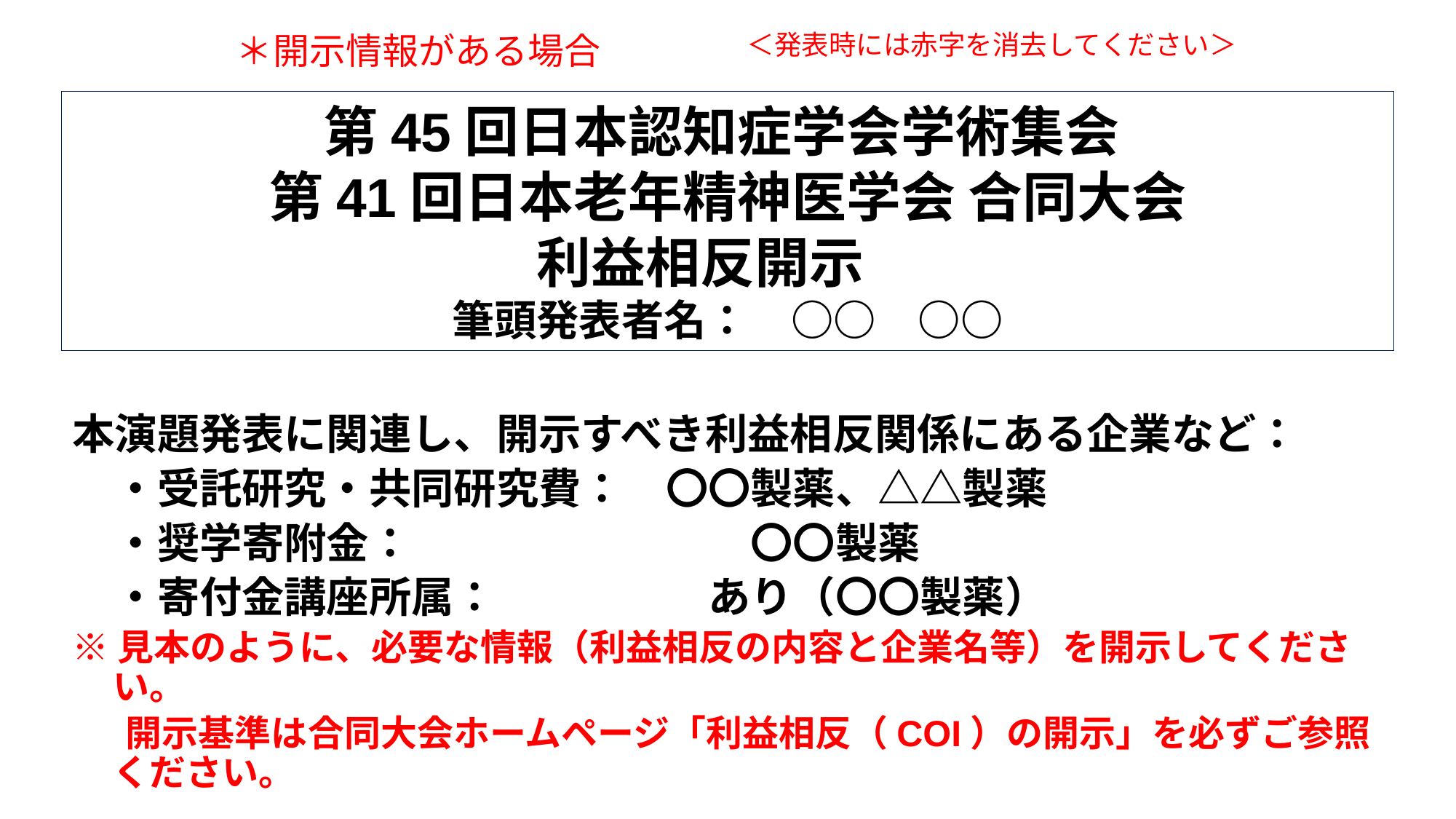

＊開示情報がある場合
＜発表時には赤字を消去してください＞
第45回日本認知症学会学術集会
第41回日本老年精神医学会 合同大会
利益相反開示　
筆頭発表者名：　○○　○○
本演題発表に関連し、開示すべき利益相反関係にある企業など：
　・受託研究・共同研究費：　〇〇製薬、△△製薬
　・奨学寄附金：　　　　　　　　〇〇製薬
　・寄付金講座所属：　　　　　あり（〇〇製薬）
※見本のように、必要な情報（利益相反の内容と企業名等）を開示してください。
 　開示基準は合同大会ホームページ「利益相反（COI）の開示」を必ずご参照ください。